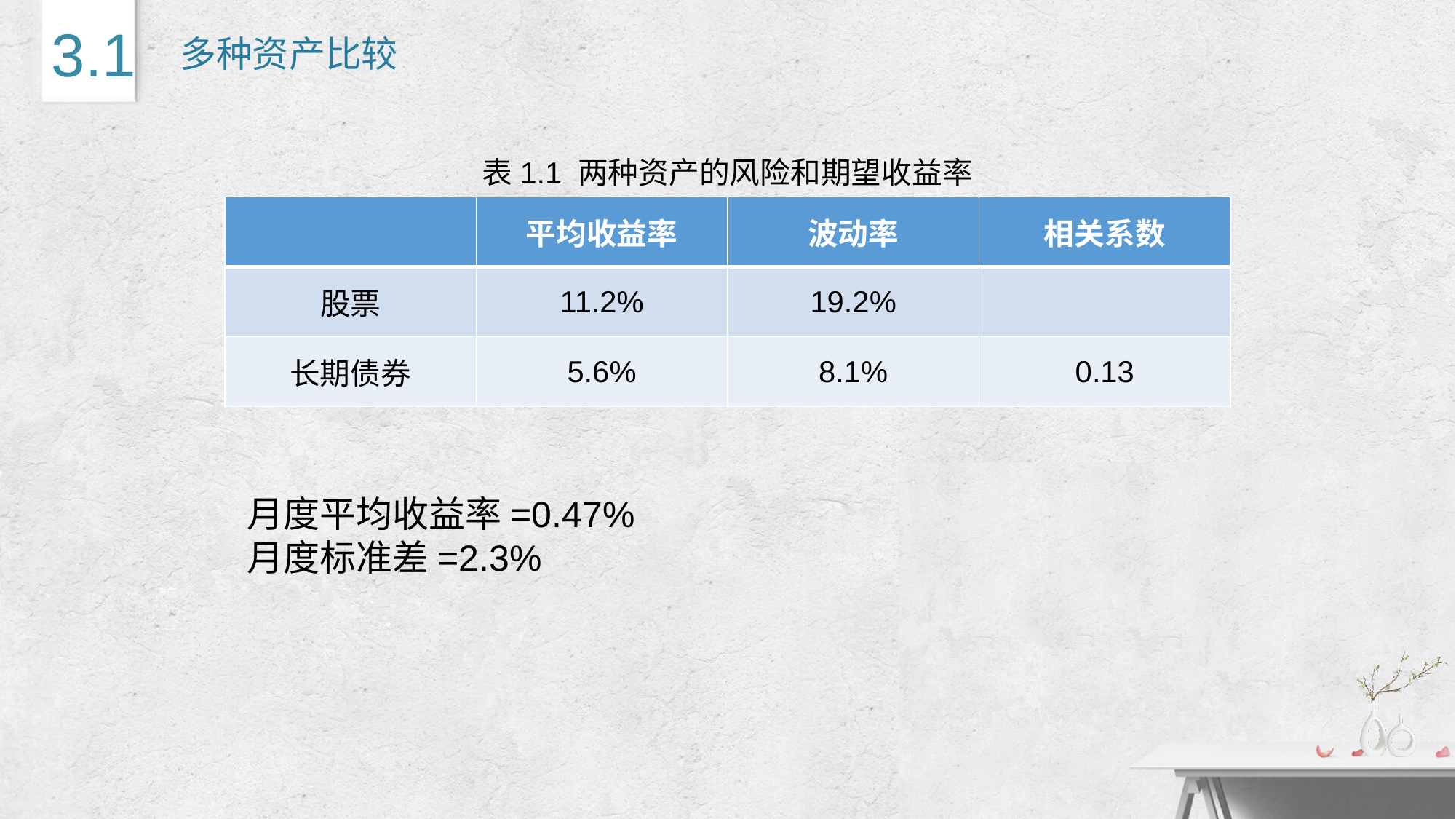

3.1
多种资产比较
表1.1 两种资产的风险和期望收益率
|  | 平均收益率 | 波动率 | 相关系数 |
| --- | --- | --- | --- |
| 股票 | 11.2% | 19.2% |  |
| 长期债券 | 5.6% | 8.1% | 0.13 |
月度平均收益率=0.47%
月度标准差=2.3%